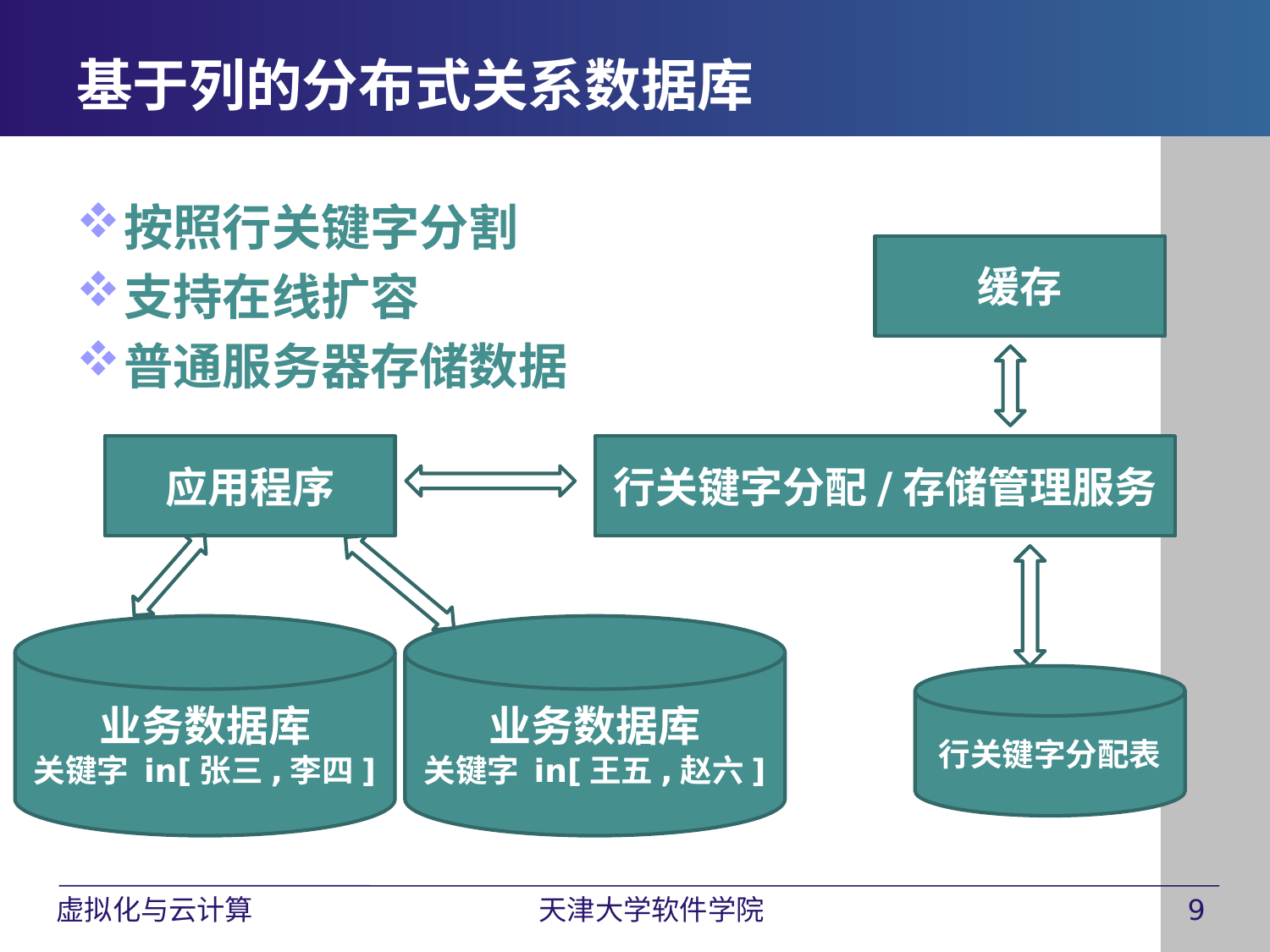

# 基于列的分布式关系数据库
按照行关键字分割
支持在线扩容
普通服务器存储数据
缓存

应用程序
行关键字分配/存储管理服务

业务数据库
关键字 in[张三,李四]
业务数据库
关键字 in[王五,赵六]
行关键字分配表